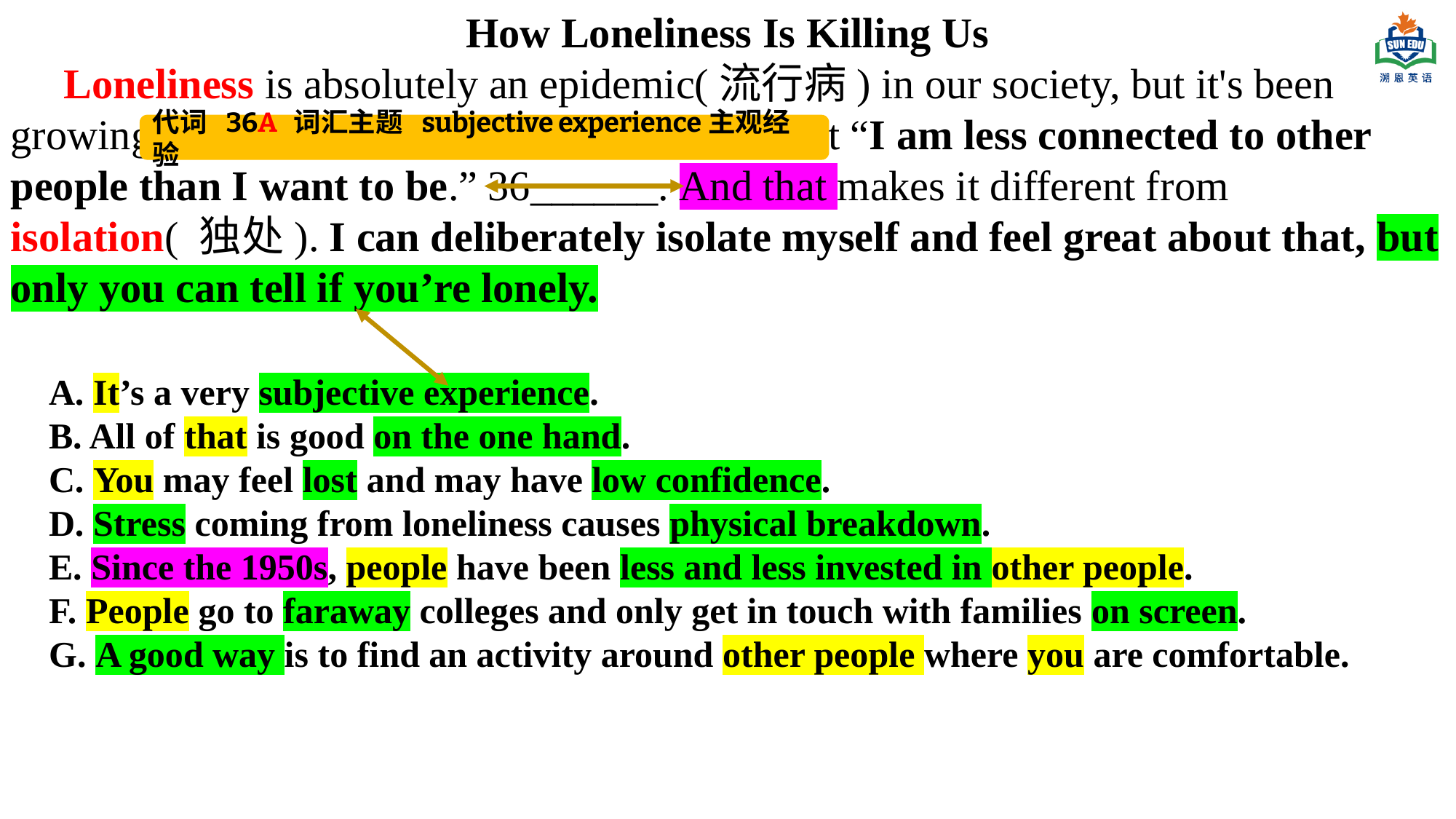

How Loneliness Is Killing Us
     Loneliness is absolutely an epidemic(流行病) in our society, but it's been growing for decades. Loneliness is the sense that “I am less connected to other people than I want to be.” 36______. And that makes it different from isolation( 独处). I can deliberately isolate myself and feel great about that, but only you can tell if you’re lonely.
代词  36A  词汇主题  subjective experience主观经验
A. It’s a very subjective experience.
B. All of that is good on the one hand.
C. You may feel lost and may have low confidence.
D. Stress coming from loneliness causes physical breakdown.
E. Since the 1950s, people have been less and less invested in other people.
F. People go to faraway colleges and only get in touch with families on screen.
G. A good way is to find an activity around other people where you are comfortable.